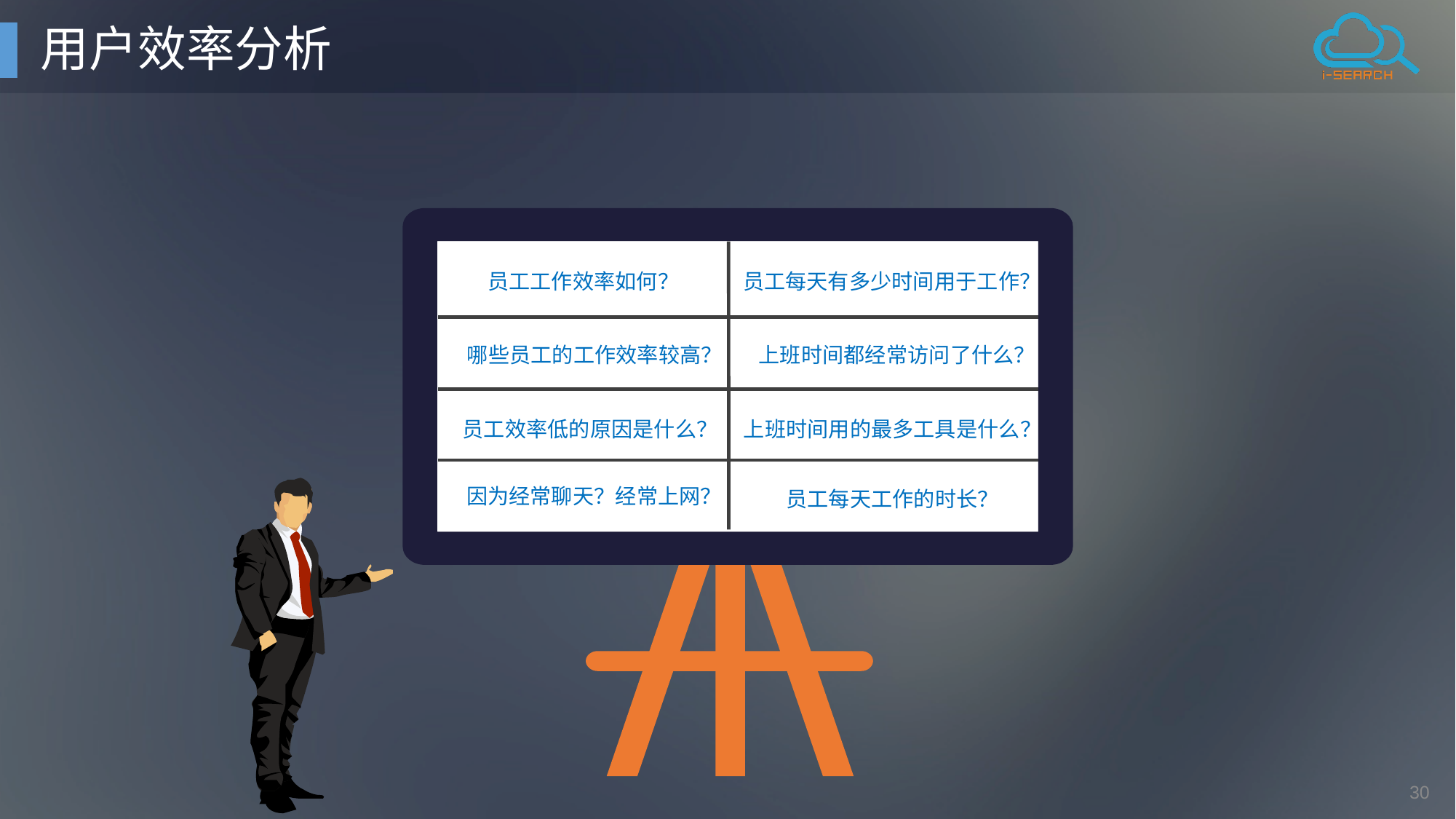

# 用户效率分析

员工工作效率如何？
员工每天有多少时间用于工作？
哪些员工的工作效率较高？
上班时间都经常访问了什么？
员工效率低的原因是什么？
上班时间用的最多工具是什么？
因为经常聊天？经常上网？

员工每天工作的时长？